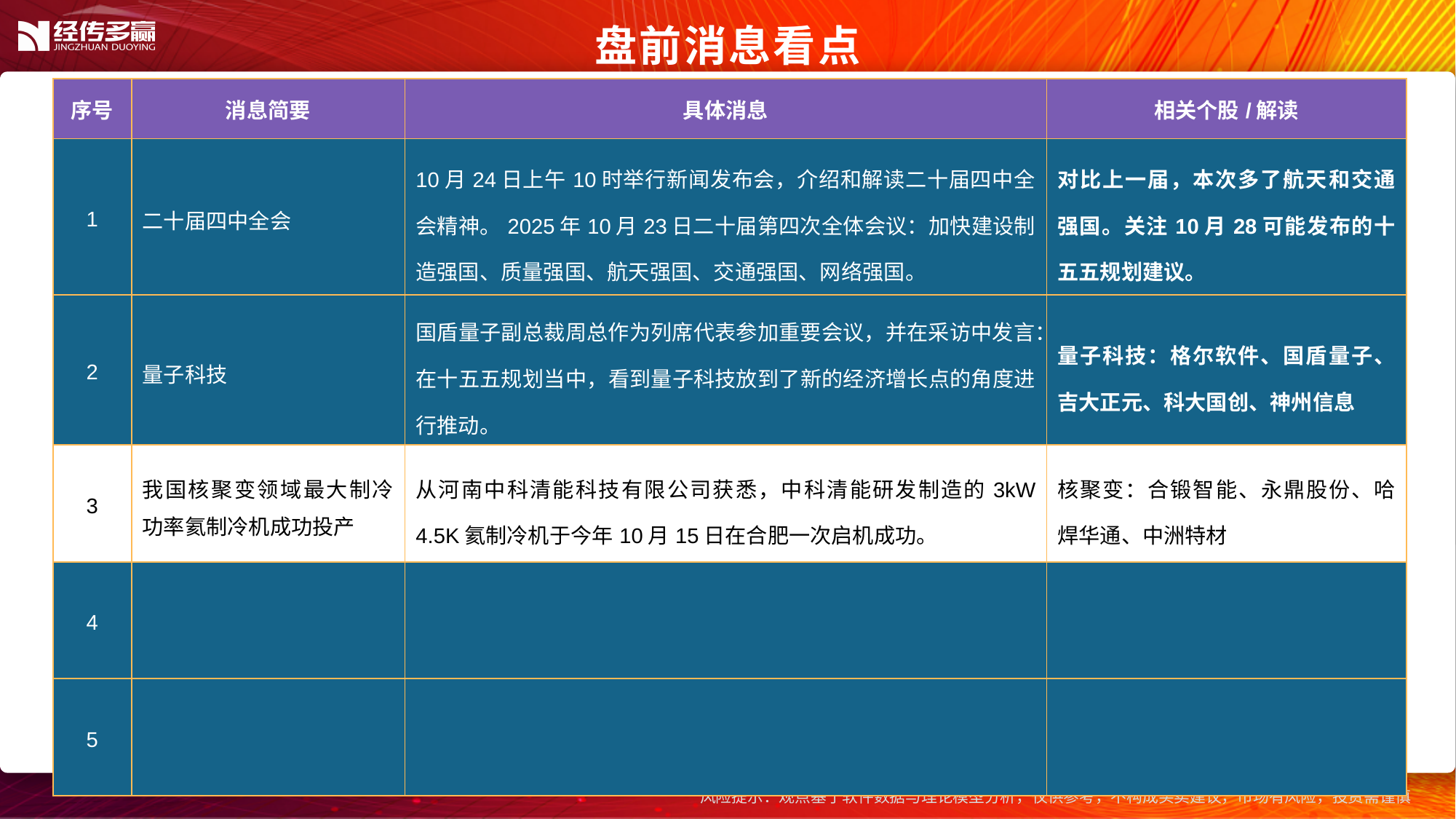

盘前消息看点
| 序号 | 消息简要 | 具体消息 | 相关个股/解读 |
| --- | --- | --- | --- |
| 1 | 二十届四中全会 | 10月24日上午10时举行新闻发布会，介绍和解读二十届四中全会精神。2025年10月23日二十届第四次全体会议：加快建设制造强国、质量强国、航天强国、交通强国、网络强国。 | 对比上一届，本次多了航天和交通强国。关注10月28可能发布的十五五规划建议。 |
| 2 | 量子科技 | 国盾量子副总裁周总作为列席代表参加重要会议，并在采访中发言：在十五五规划当中，看到量子科技放到了新的经济增长点的角度进行推动。 | 量子科技：格尔软件、国盾量子、吉大正元、科大国创、神州信息 |
| 3 | 我国核聚变领域最大制冷功率氦制冷机成功投产 | 从河南中科清能科技有限公司获悉，中科清能研发制造的3kW 4.5K氦制冷机于今年10月15日在合肥一次启机成功。 | 核聚变：合锻智能、永鼎股份、哈焊华通、中洲特材 |
| 4 |  |  |  |
| 5 |  |  |  |